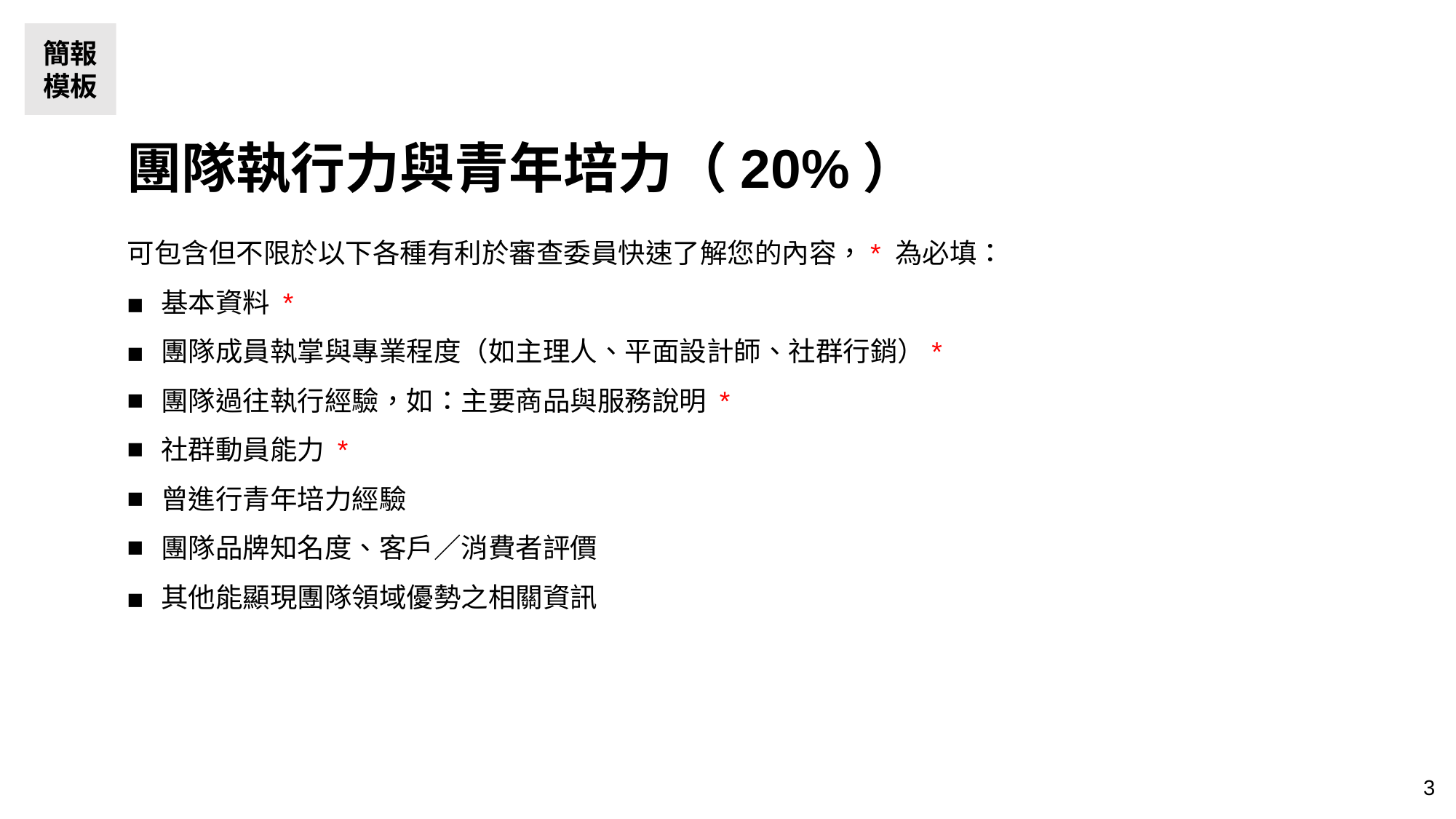

簡報
模板
團隊執行力與青年培力（20%）
可包含但不限於以下各種有利於審查委員快速了解您的內容，* 為必填：
基本資料 *
團隊成員執掌與專業程度（如主理人、平面設計師、社群行銷）*
團隊過往執行經驗，如：主要商品與服務說明 *
社群動員能力 *
曾進行青年培力經驗
團隊品牌知名度、客戶／消費者評價
其他能顯現團隊領域優勢之相關資訊
3